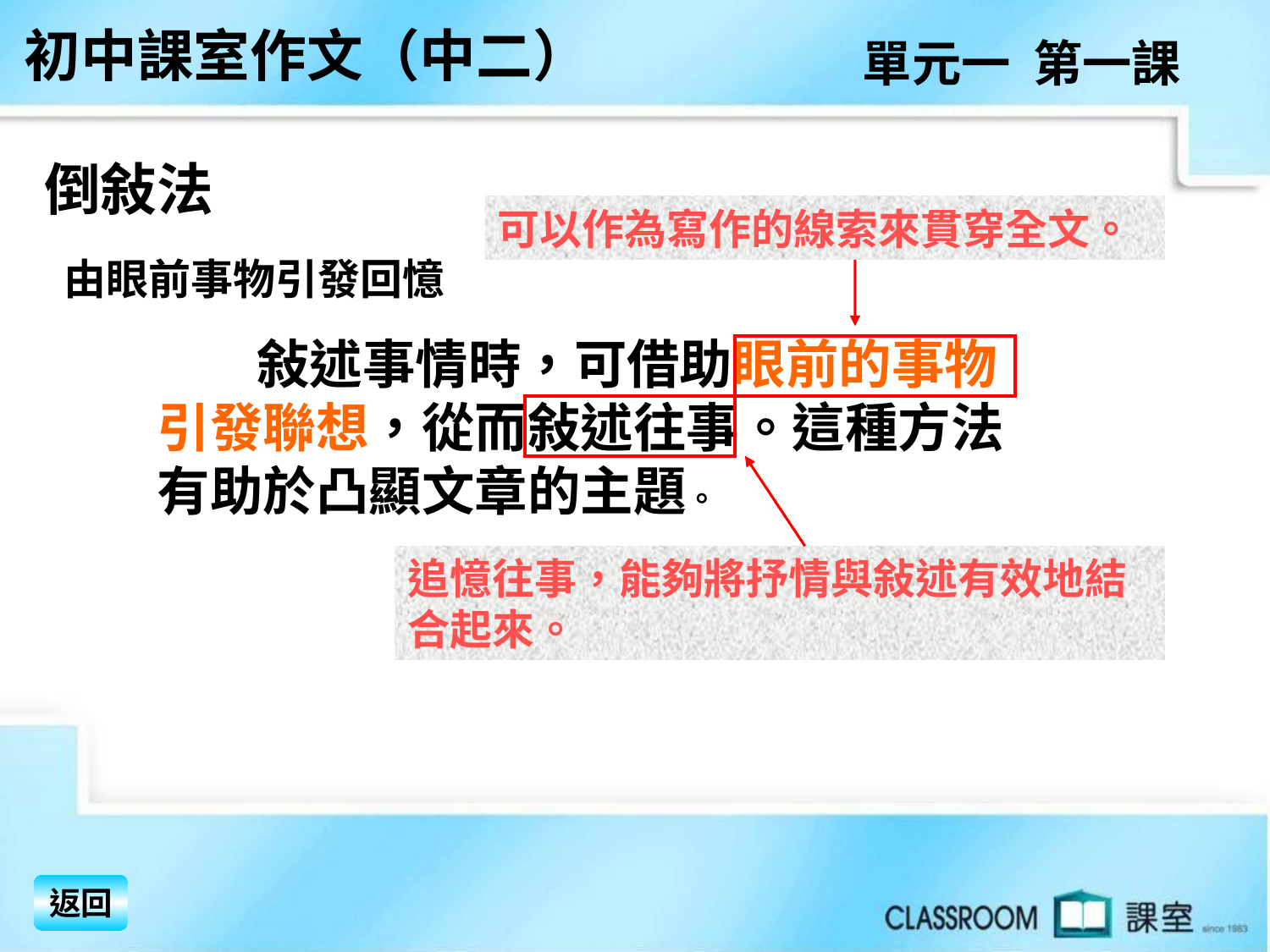

初中課室作文（中二）
單元一  第一課
倒敍法
　　 敍述事情時，可借助眼前的事物
引發聯想，從而敍述往事。這種方法
有助於凸顯文章的主題。
可以作為寫作的線索來貫穿全文。
 由眼前事物引發回憶

追憶往事，能夠將抒情與敍述有效地結合起來。
返回